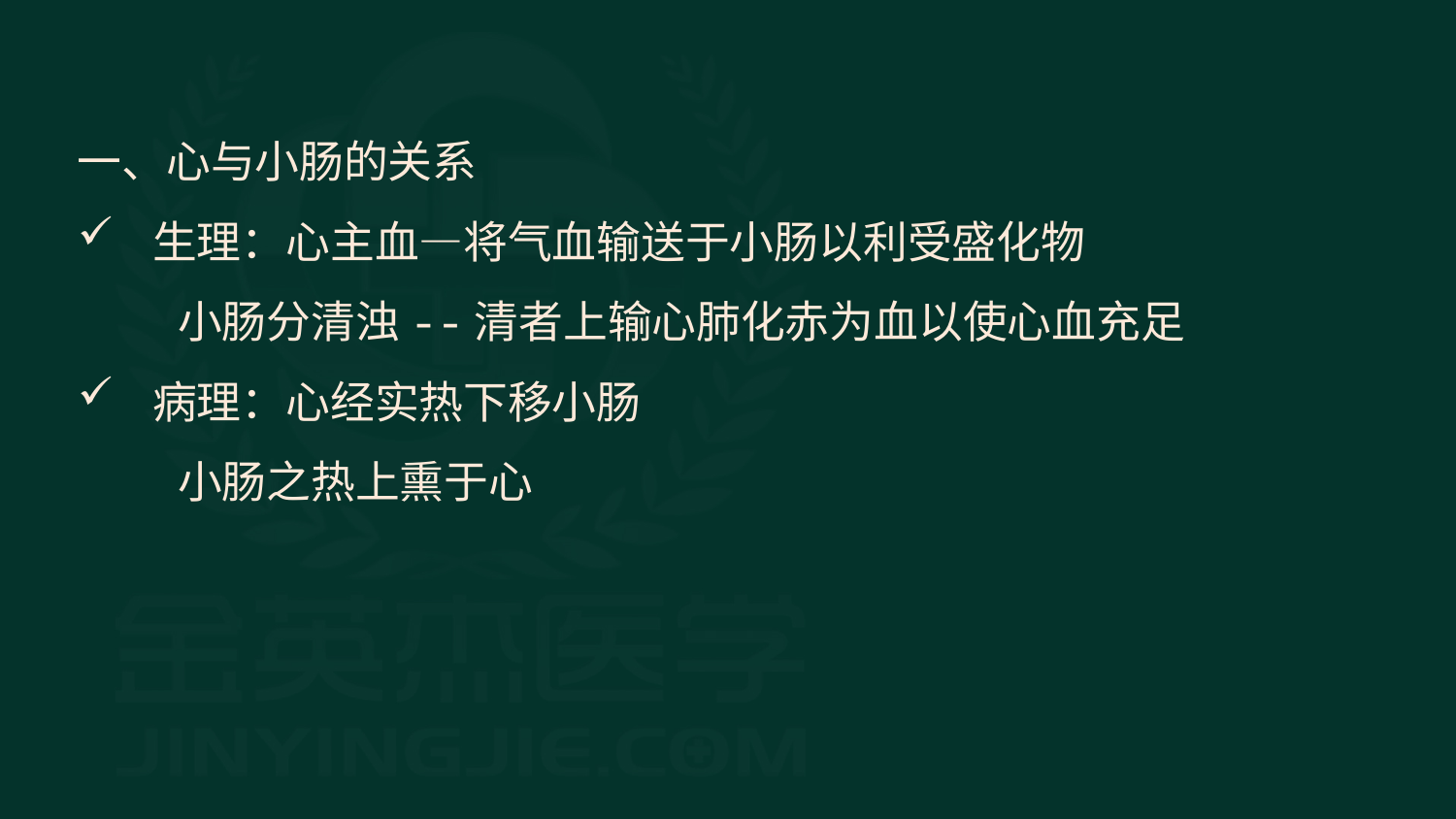

一、心与小肠的关系
 生理：心主血—将气血输送于小肠以利受盛化物
         小肠分清浊--清者上输心肺化赤为血以使心血充足
 病理：心经实热下移小肠
         小肠之热上熏于心